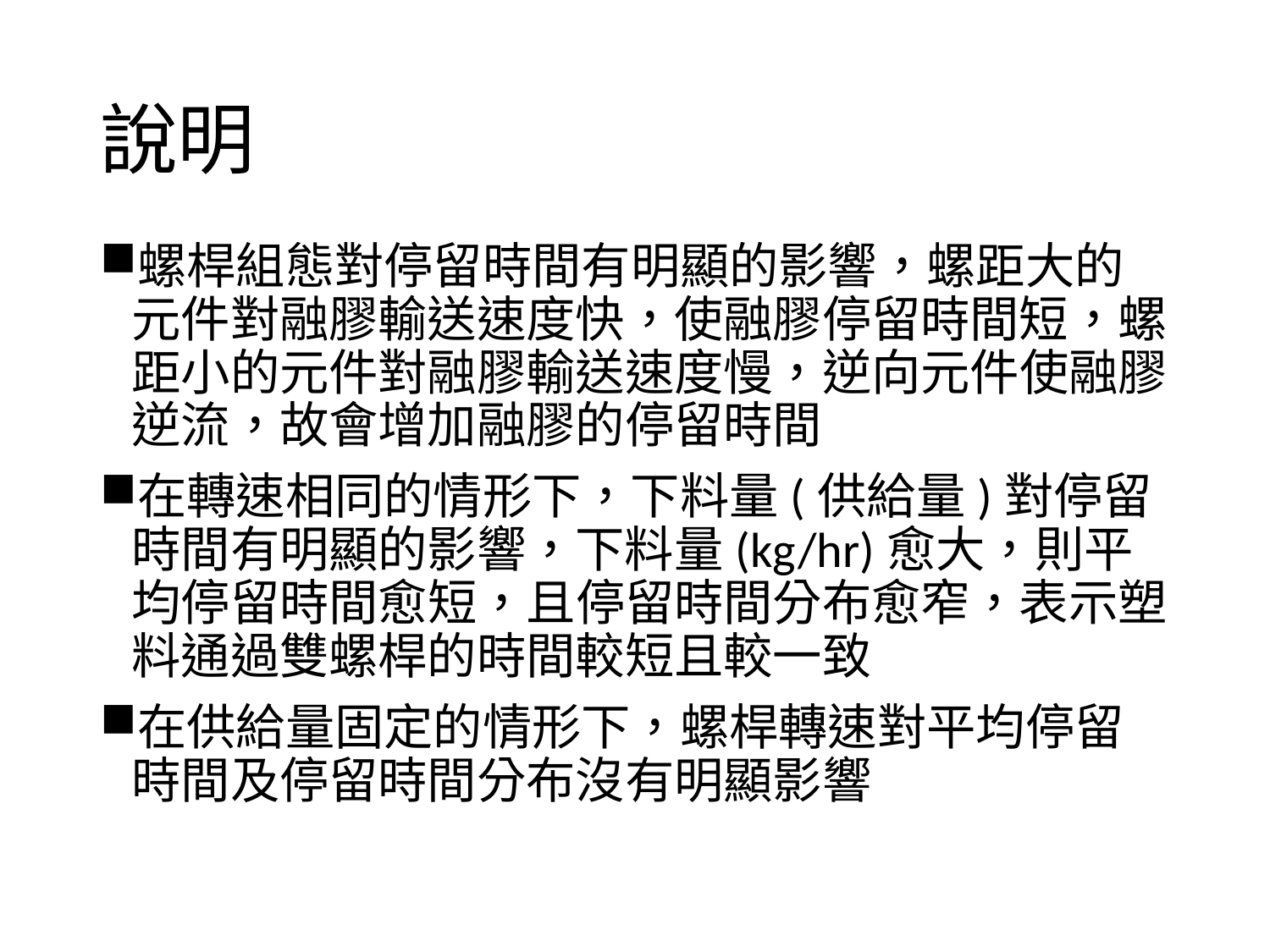

# 說明
螺桿組態對停留時間有明顯的影響，螺距大的元件對融膠輸送速度快，使融膠停留時間短，螺距小的元件對融膠輸送速度慢，逆向元件使融膠逆流，故會增加融膠的停留時間
在轉速相同的情形下，下料量(供給量)對停留時間有明顯的影響，下料量(kg/hr)愈大，則平均停留時間愈短，且停留時間分布愈窄，表示塑料通過雙螺桿的時間較短且較一致
在供給量固定的情形下，螺桿轉速對平均停留時間及停留時間分布沒有明顯影響